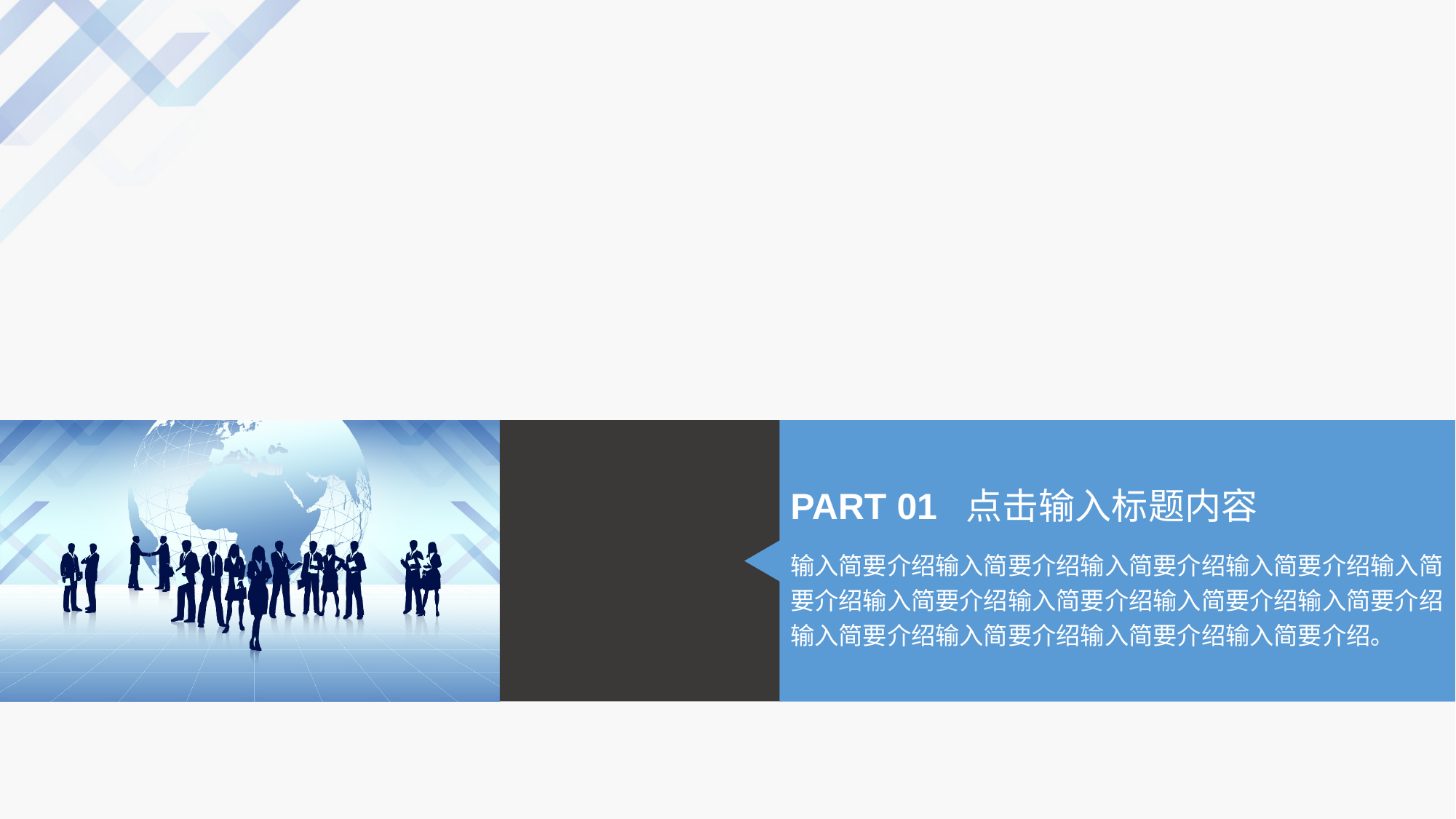

PART 01  点击输入标题内容
输入简要介绍输入简要介绍输入简要介绍输入简要介绍输入简要介绍输入简要介绍输入简要介绍输入简要介绍输入简要介绍输入简要介绍输入简要介绍输入简要介绍输入简要介绍。